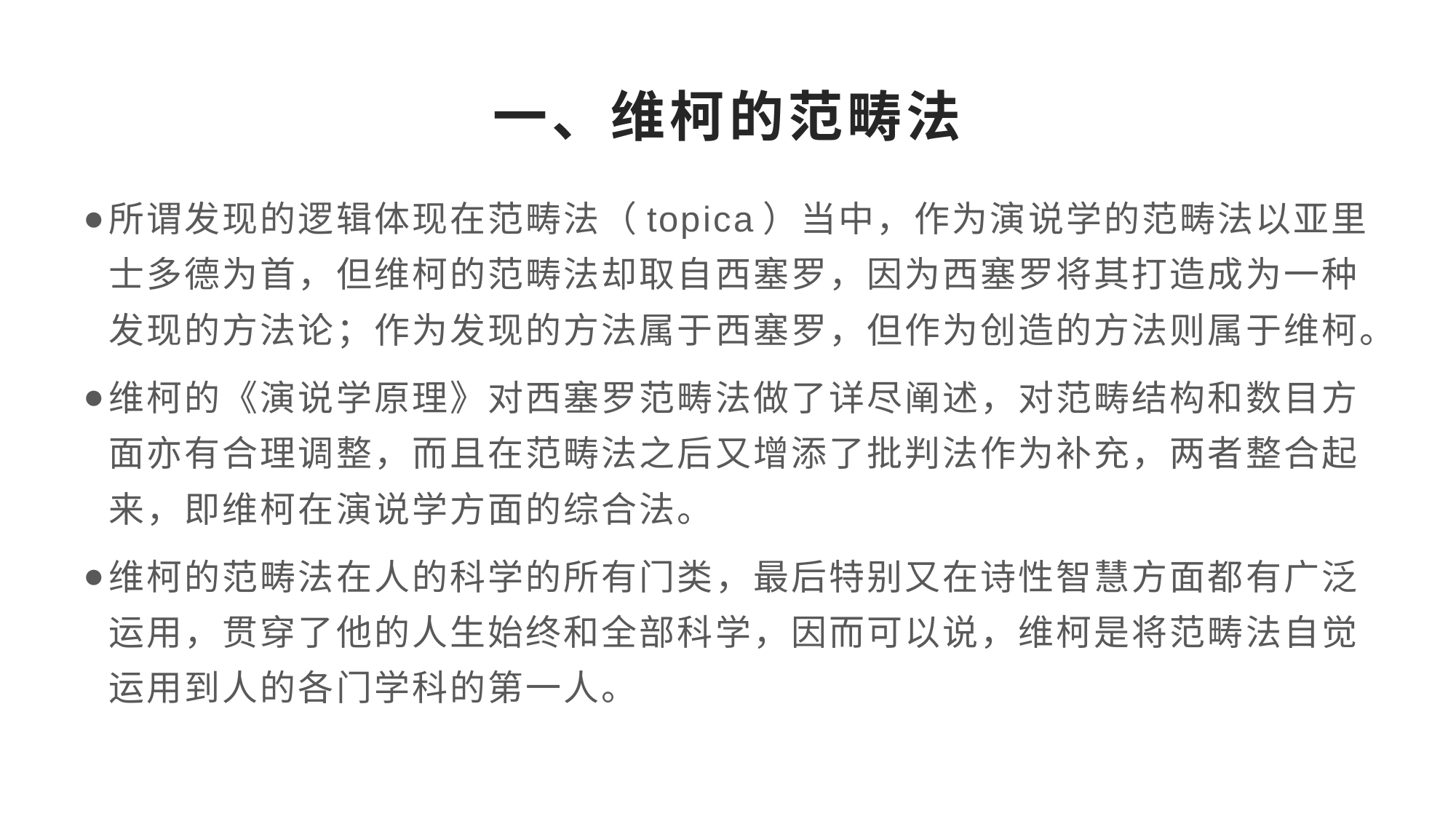

# 一、维柯的范畴法
所谓发现的逻辑体现在范畴法（topica）当中，作为演说学的范畴法以亚里士多德为首，但维柯的范畴法却取自西塞罗，因为西塞罗将其打造成为一种发现的方法论；作为发现的方法属于西塞罗，但作为创造的方法则属于维柯。
维柯的《演说学原理》对西塞罗范畴法做了详尽阐述，对范畴结构和数目方面亦有合理调整，而且在范畴法之后又增添了批判法作为补充，两者整合起来，即维柯在演说学方面的综合法。
维柯的范畴法在人的科学的所有门类，最后特别又在诗性智慧方面都有广泛运用，贯穿了他的人生始终和全部科学，因而可以说，维柯是将范畴法自觉运用到人的各门学科的第一人。